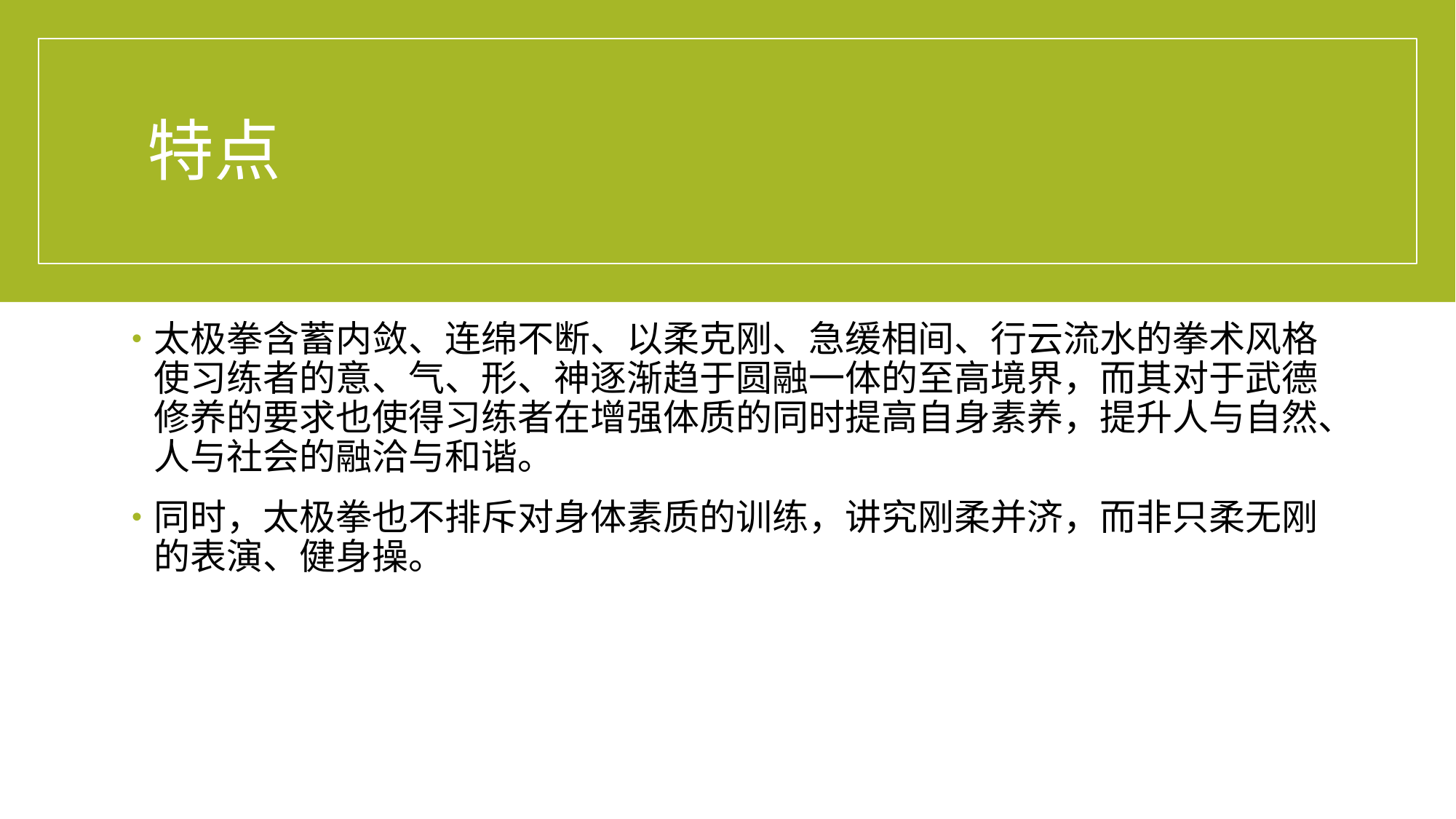

# 特点

太极拳含蓄内敛、连绵不断、以柔克刚、急缓相间、行云流水的拳术风格使习练者的意、气、形、神逐渐趋于圆融一体的至高境界，而其对于武德修养的要求也使得习练者在增强体质的同时提高自身素养，提升人与自然、人与社会的融洽与和谐。
同时，太极拳也不排斥对身体素质的训练，讲究刚柔并济，而非只柔无刚的表演、健身操。